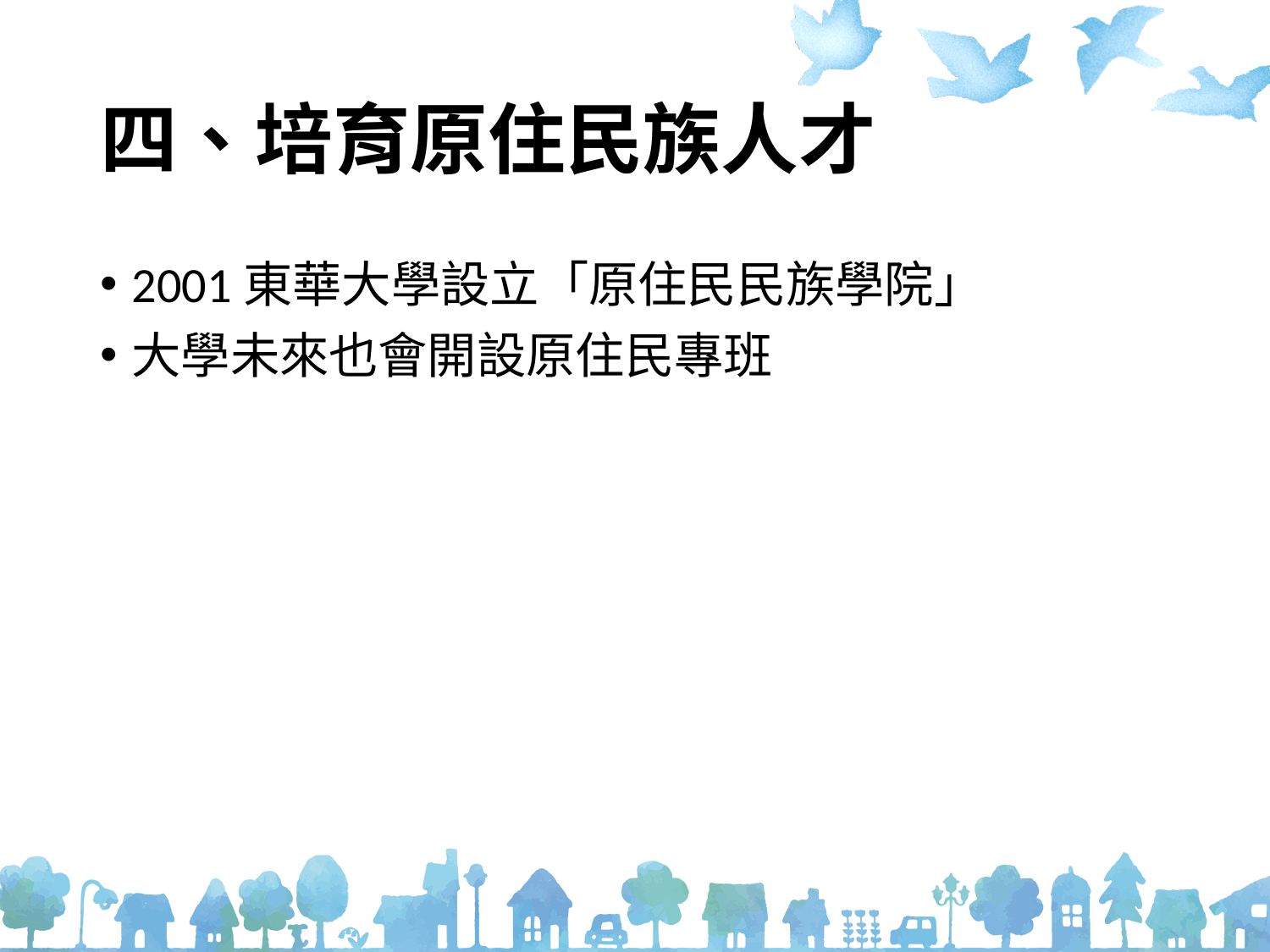

# 四、培育原住民族人才
2001東華大學設立「原住民民族學院」
大學未來也會開設原住民專班